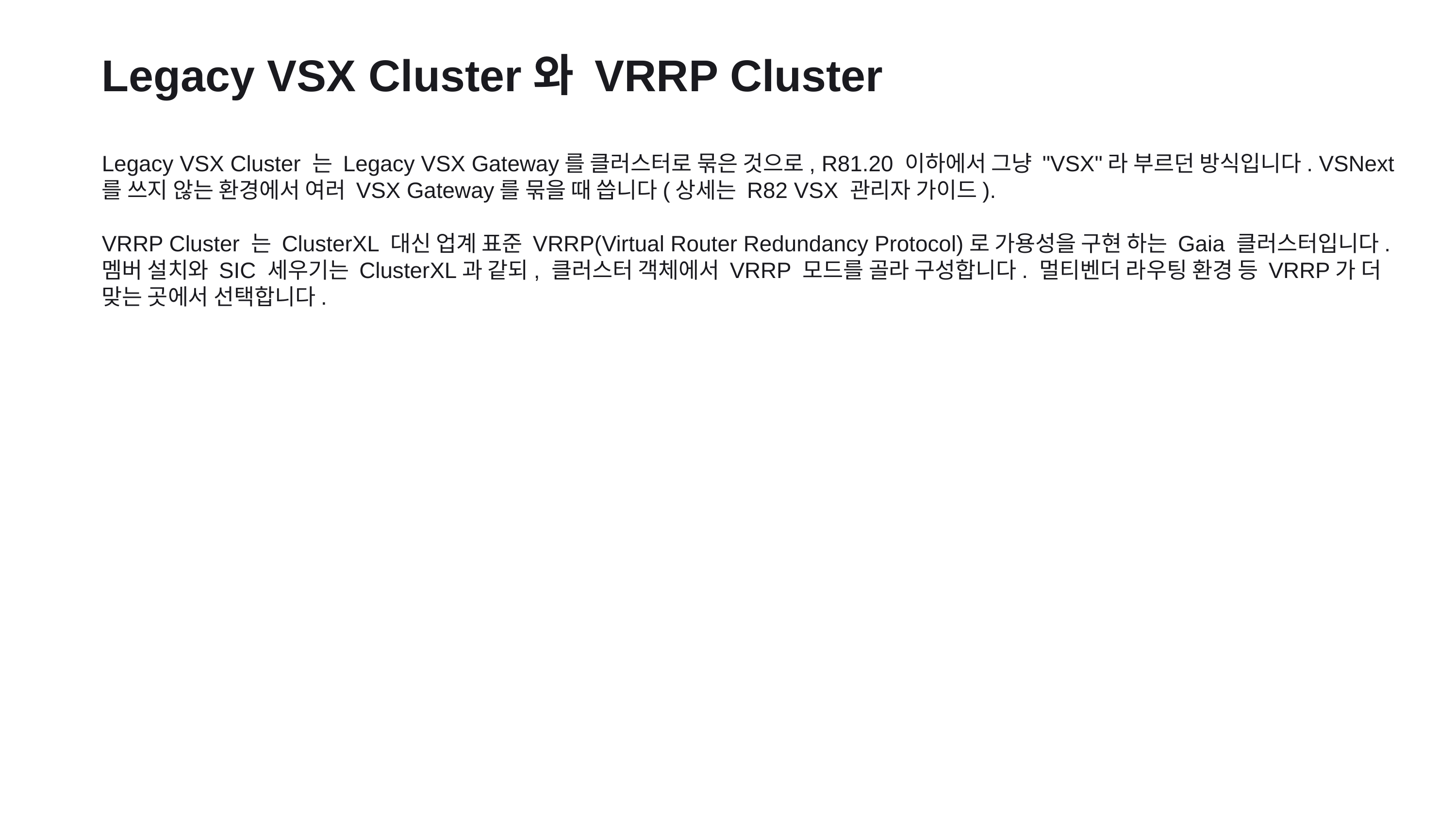

Legacy VSX Cluster와 VRRP Cluster
Legacy VSX Cluster 는 Legacy VSX Gateway를 클러스터로 묶은 것으로, R81.20 이하에서 그냥 "VSX"라 부르던 방식입니다. VSNext를 쓰지 않는 환경에서 여러 VSX Gateway를 묶을 때 씁니다(상세는 R82 VSX 관리자 가이드).

VRRP Cluster 는 ClusterXL 대신 업계 표준 VRRP(Virtual Router Redundancy Protocol)로 가용성을 구현 하는 Gaia 클러스터입니다. 멤버 설치와 SIC 세우기는 ClusterXL과 같되, 클러스터 객체에서 VRRP 모드를 골라 구성합니다. 멀티벤더 라우팅 환경 등 VRRP가 더 맞는 곳에서 선택합니다.